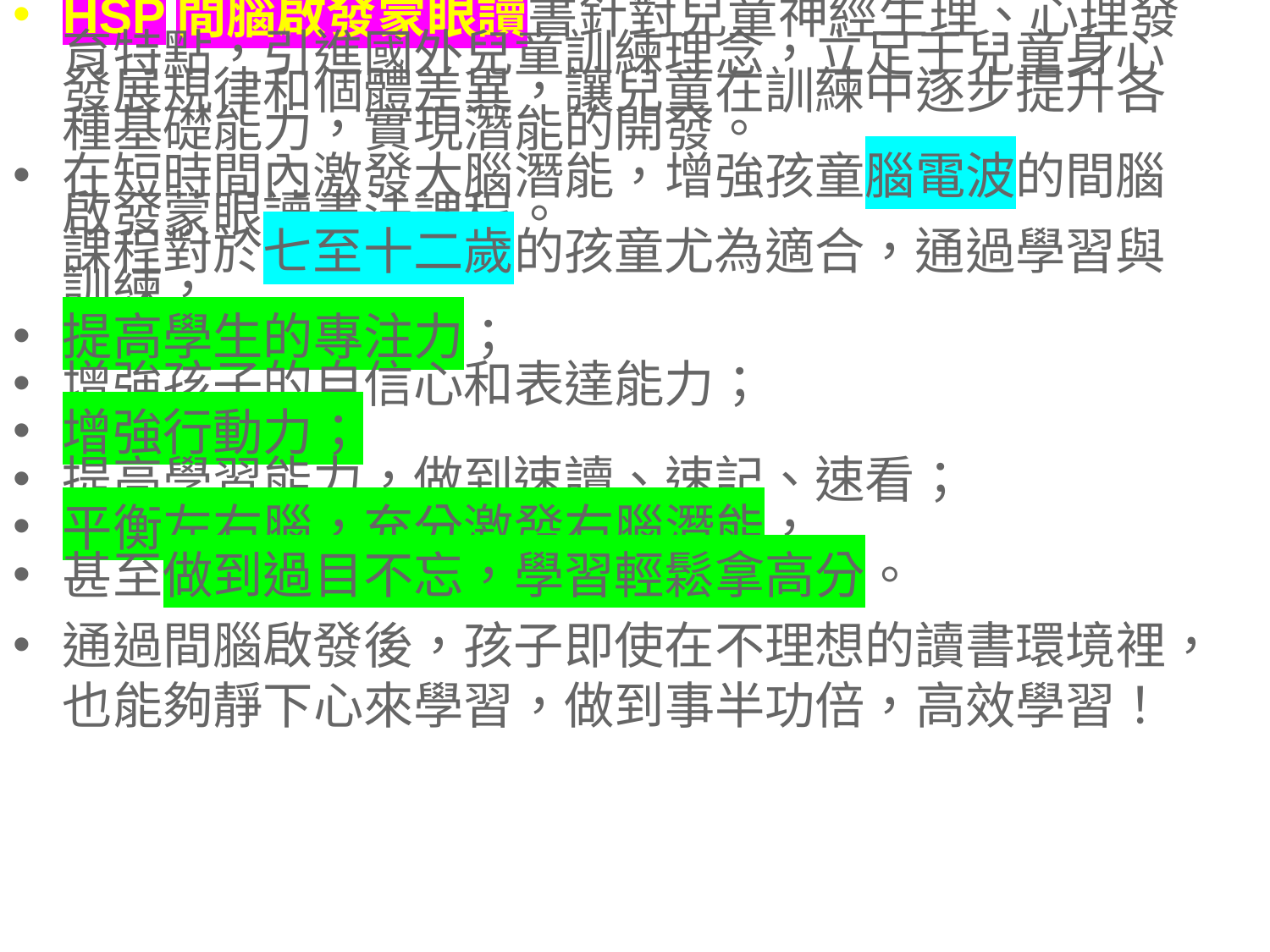

HSP間腦啟發蒙眼讀書針對兒童神經生理、心理發育特點，引進國外兒童訓練理念，立足于兒童身心發展規律和個體差異，讓兒童在訓練中逐步提升各種基礎能力，實現潛能的開發。
在短時間內激發大腦潛能，增強孩童腦電波的間腦啟發蒙眼讀書法課程。
課程對於七至十二歲的孩童尤為適合，通過學習與訓練，
提高學生的專注力；
增強孩子的自信心和表達能力；
增強行動力；
提高學習能力，做到速讀、速記、速看；
平衡左右腦，充分激發右腦潛能，
甚至做到過目不忘，學習輕鬆拿高分。
通過間腦啟發後，孩子即使在不理想的讀書環境裡，也能夠靜下心來學習，做到事半功倍，高效學習！